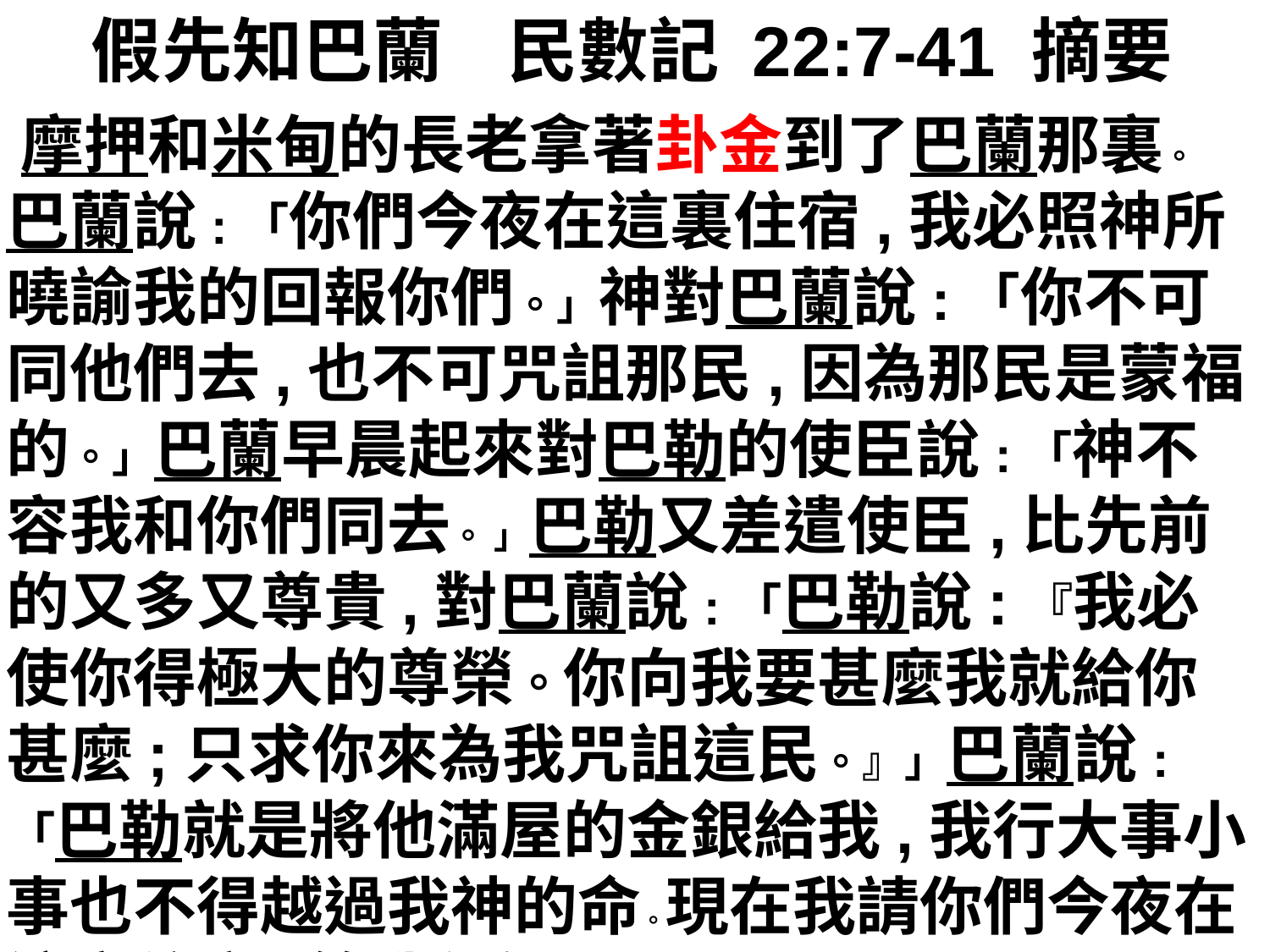

假先知巴蘭    民數記 22:7-41 摘要
 摩押和米甸的長老拿著卦金到了巴蘭那裏。巴蘭說:「你們今夜在這裏住宿,我必照神所曉諭我的回報你們。」神對巴蘭說:「你不可同他們去,也不可咒詛那民,因為那民是蒙福的。」巴蘭早晨起來對巴勒的使臣說:「神不容我和你們同去。 」巴勒又差遣使臣,比先前的又多又尊貴,對巴蘭說:「巴勒說:『我必使你得極大的尊榮。你向我要甚麼我就給你甚麼;只求你來為我咒詛這民。』」巴蘭說:「巴勒就是將他滿屋的金銀給我,我行大事小事也不得越過我神的命。現在我請你們今夜在這裏住宿,等我得知